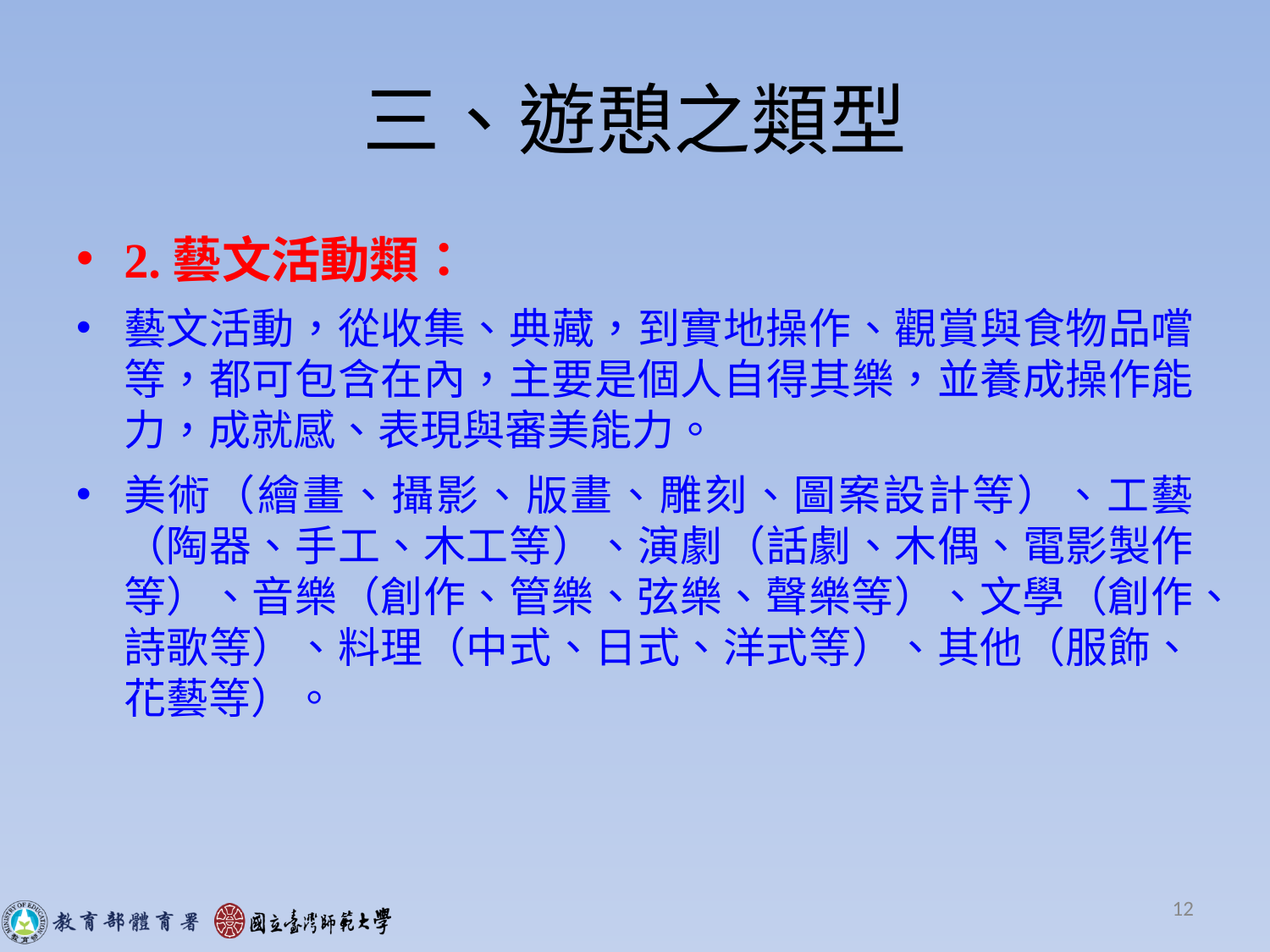

# 三、遊憩之類型
2.藝文活動類：
藝文活動，從收集、典藏，到實地操作、觀賞與食物品嚐等，都可包含在內，主要是個人自得其樂，並養成操作能力，成就感、表現與審美能力。
美術（繪畫、攝影、版畫、雕刻、圖案設計等）、工藝（陶器、手工、木工等）、演劇（話劇、木偶、電影製作等）、音樂（創作、管樂、弦樂、聲樂等）、文學（創作、詩歌等）、料理（中式、日式、洋式等）、其他（服飾、花藝等）。
12